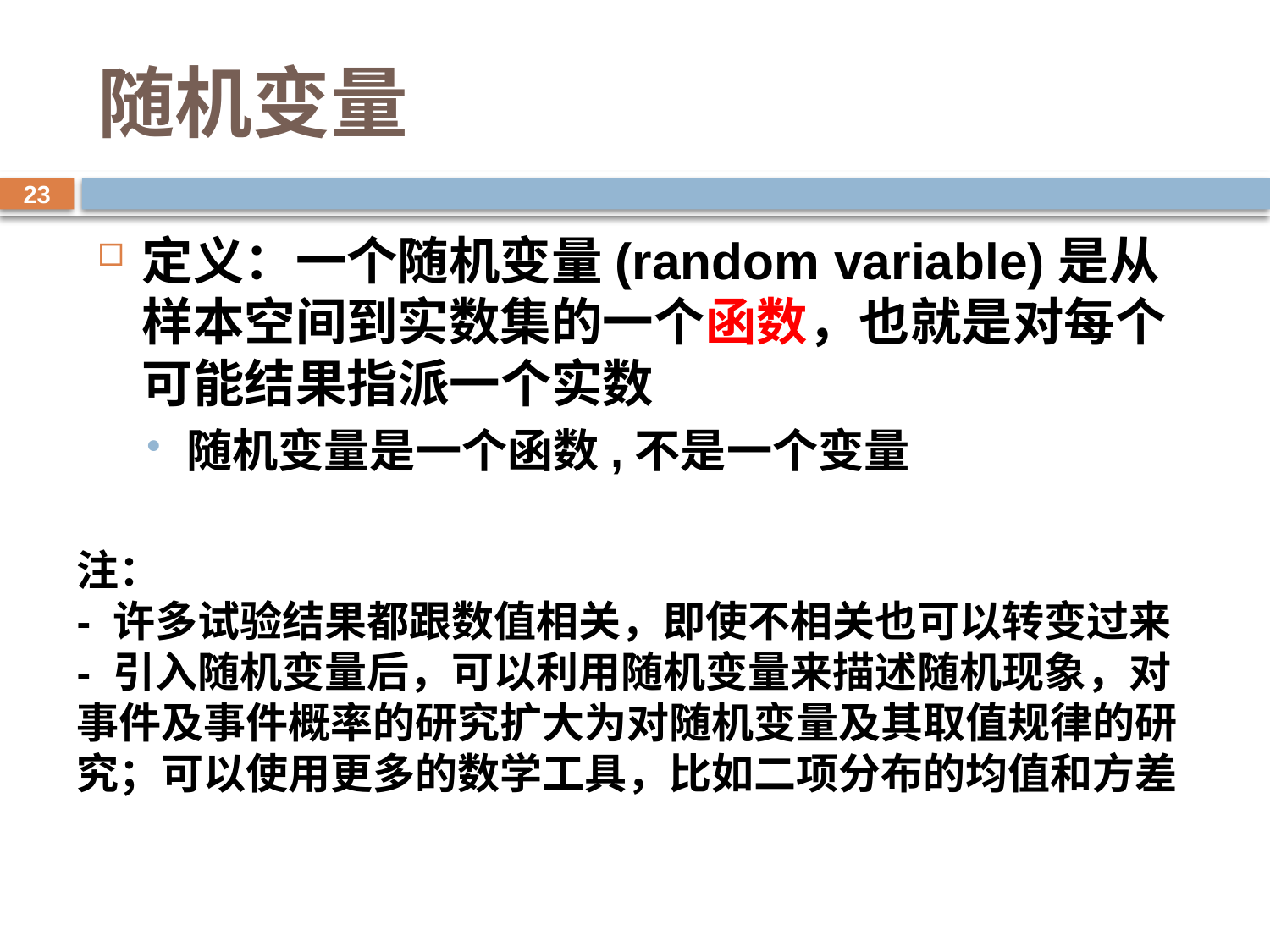

# 随机变量
23
定义：一个随机变量(random variable)是从样本空间到实数集的一个函数，也就是对每个可能结果指派一个实数
随机变量是一个函数,不是一个变量
注：
- 许多试验结果都跟数值相关，即使不相关也可以转变过来
- 引入随机变量后，可以利用随机变量来描述随机现象，对事件及事件概率的研究扩大为对随机变量及其取值规律的研究；可以使用更多的数学工具，比如二项分布的均值和方差